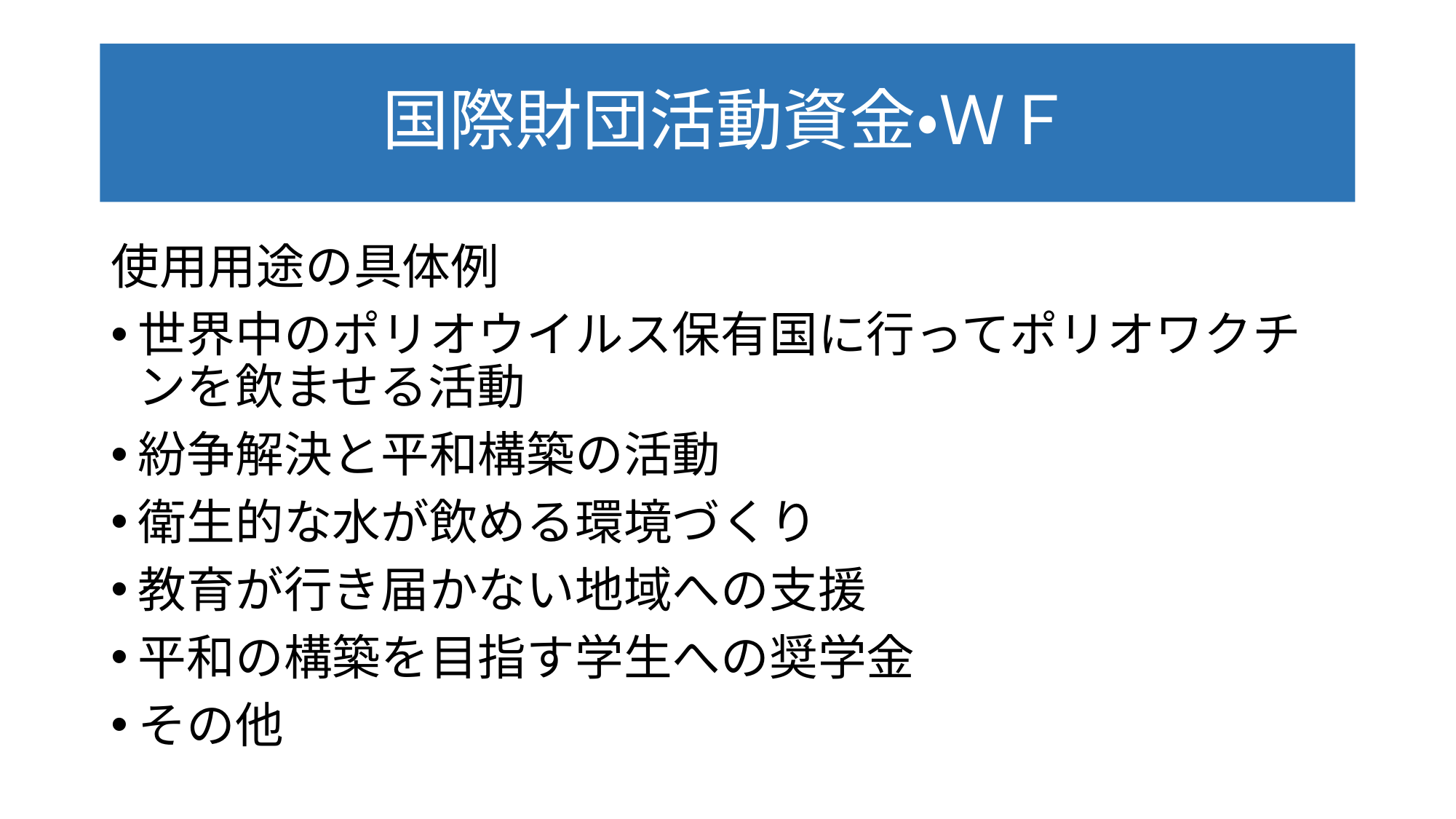

# 国際財団活動資金・ＷＦ
使用用途の具体例
世界中のポリオウイルス保有国に行ってポリオワクチンを飲ませる活動
紛争解決と平和構築の活動
衛生的な水が飲める環境づくり
教育が行き届かない地域への支援
平和の構築を目指す学生への奨学金
その他